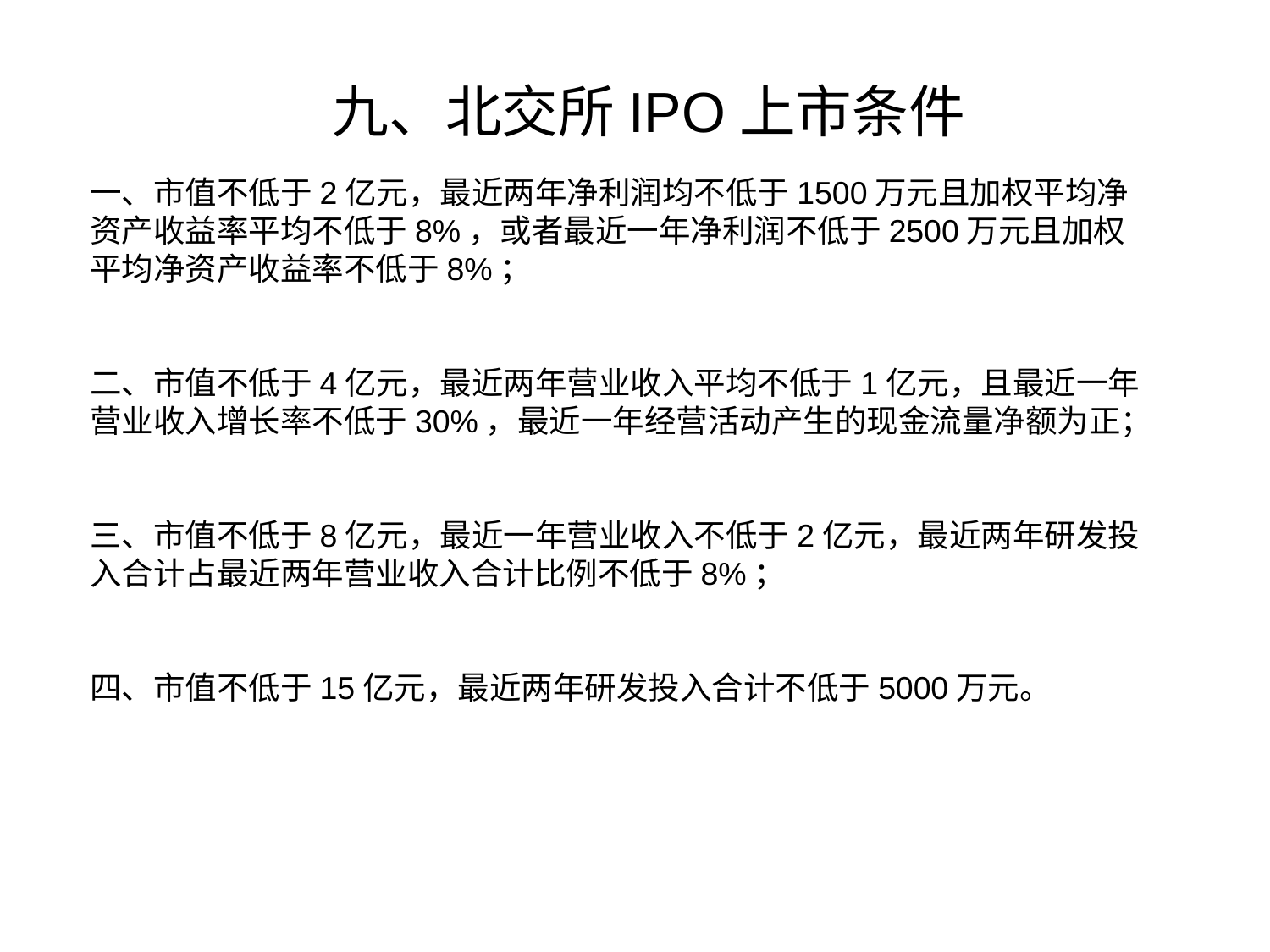

九、北交所IPO上市条件
一、市值不低于2亿元，最近两年净利润均不低于1500万元且加权平均净资产收益率平均不低于8%，或者最近一年净利润不低于2500万元且加权平均净资产收益率不低于8%；

二、市值不低于4亿元，最近两年营业收入平均不低于1亿元，且最近一年营业收入增长率不低于30%，最近一年经营活动产生的现金流量净额为正；

三、市值不低于8亿元，最近一年营业收入不低于2亿元，最近两年研发投入合计占最近两年营业收入合计比例不低于8%；

四、市值不低于15亿元，最近两年研发投入合计不低于5000万元。